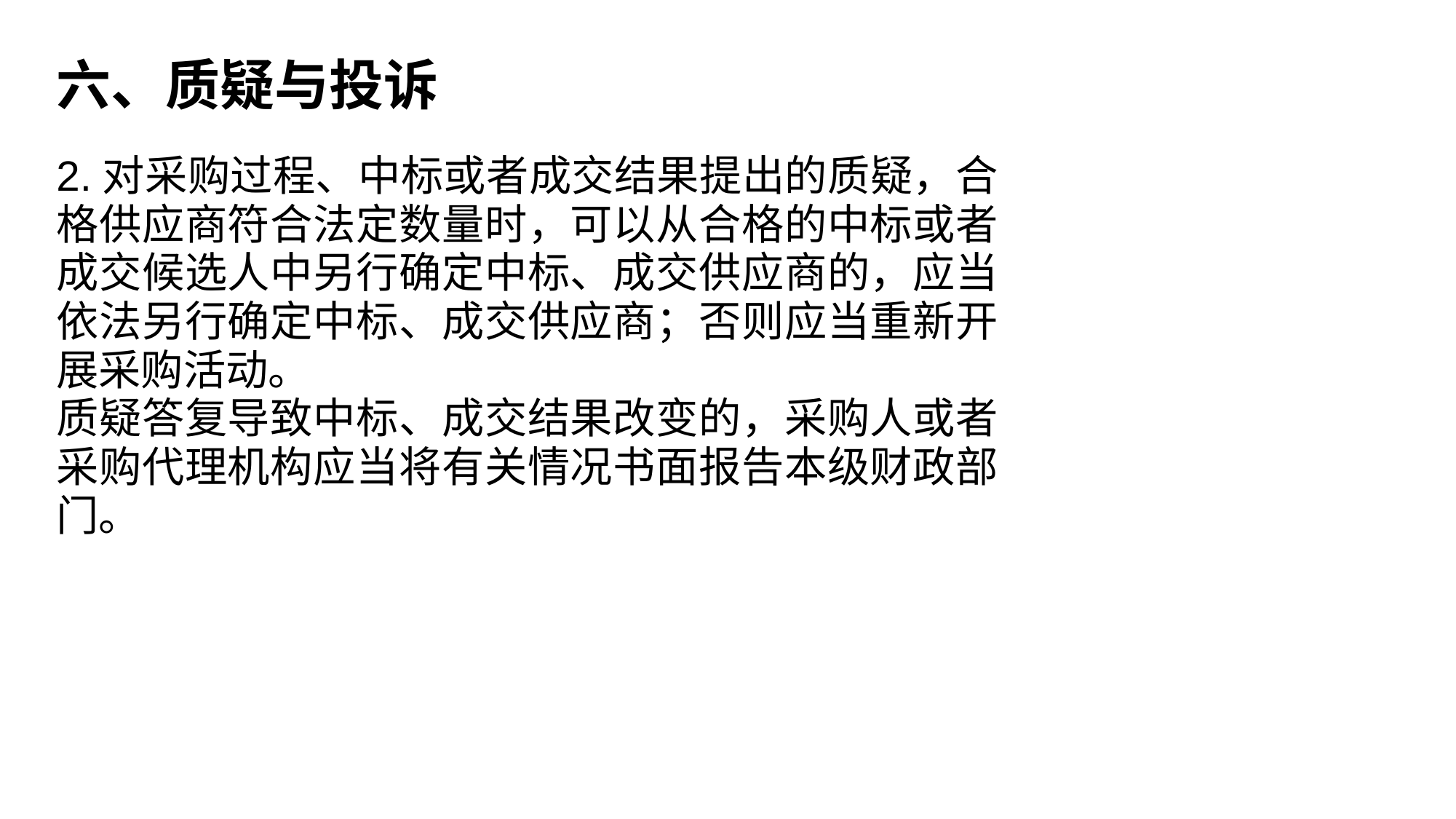

六、质疑与投诉

2.对采购过程、中标或者成交结果提出的质疑，合格供应商符合法定数量时，可以从合格的中标或者成交候选人中另行确定中标、成交供应商的，应当依法另行确定中标、成交供应商；否则应当重新开展采购活动。
质疑答复导致中标、成交结果改变的，采购人或者采购代理机构应当将有关情况书面报告本级财政部门。